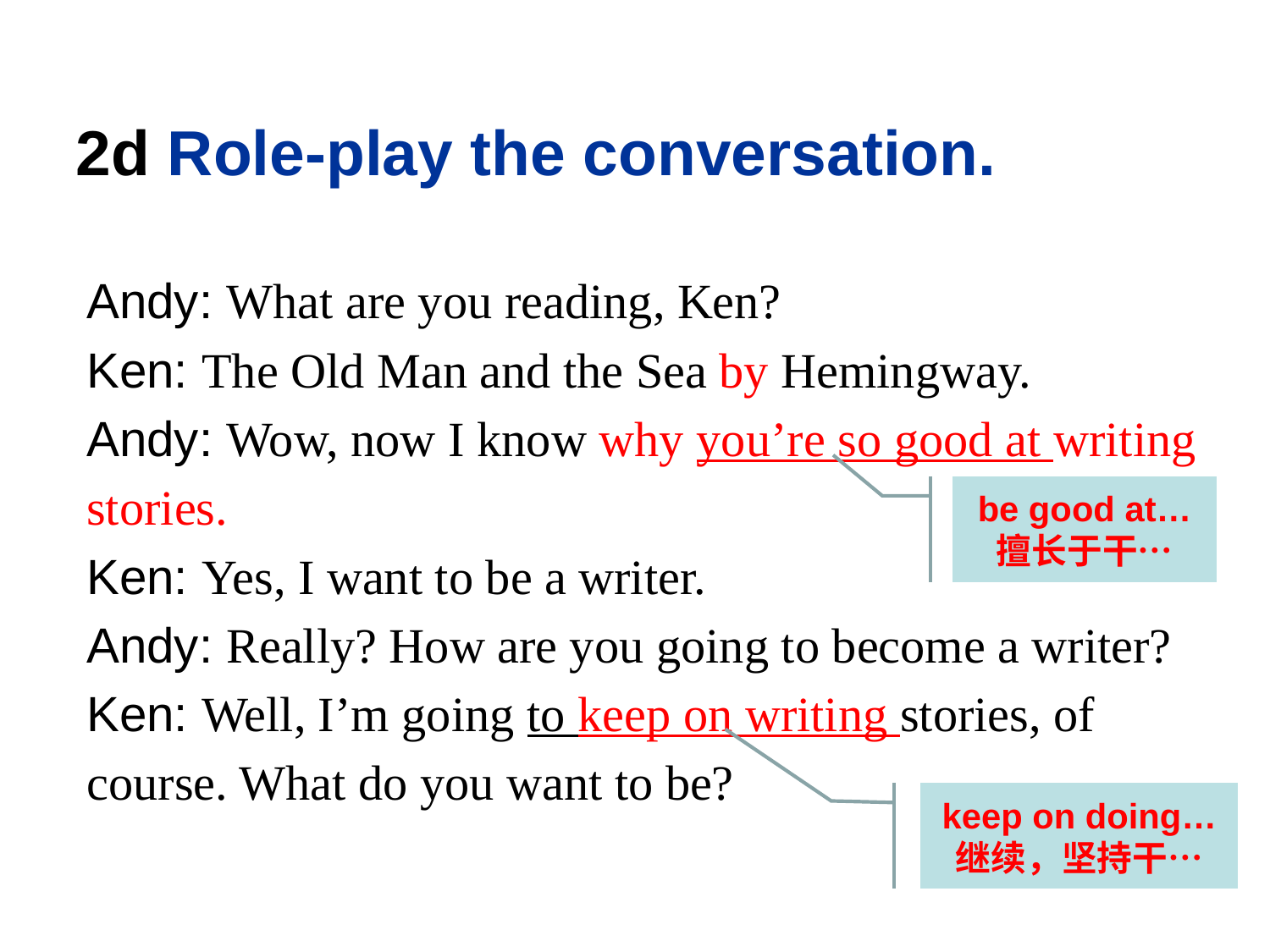

2d Role-play the conversation.
Andy: What are you reading, Ken?
Ken: The Old Man and the Sea by Hemingway.
Andy: Wow, now I know why you’re so good at writing stories.
Ken: Yes, I want to be a writer.
Andy: Really? How are you going to become a writer?
Ken: Well, I’m going to keep on writing stories, of course. What do you want to be?

be good at…
擅长于干…
keep on doing…
继续，坚持干…